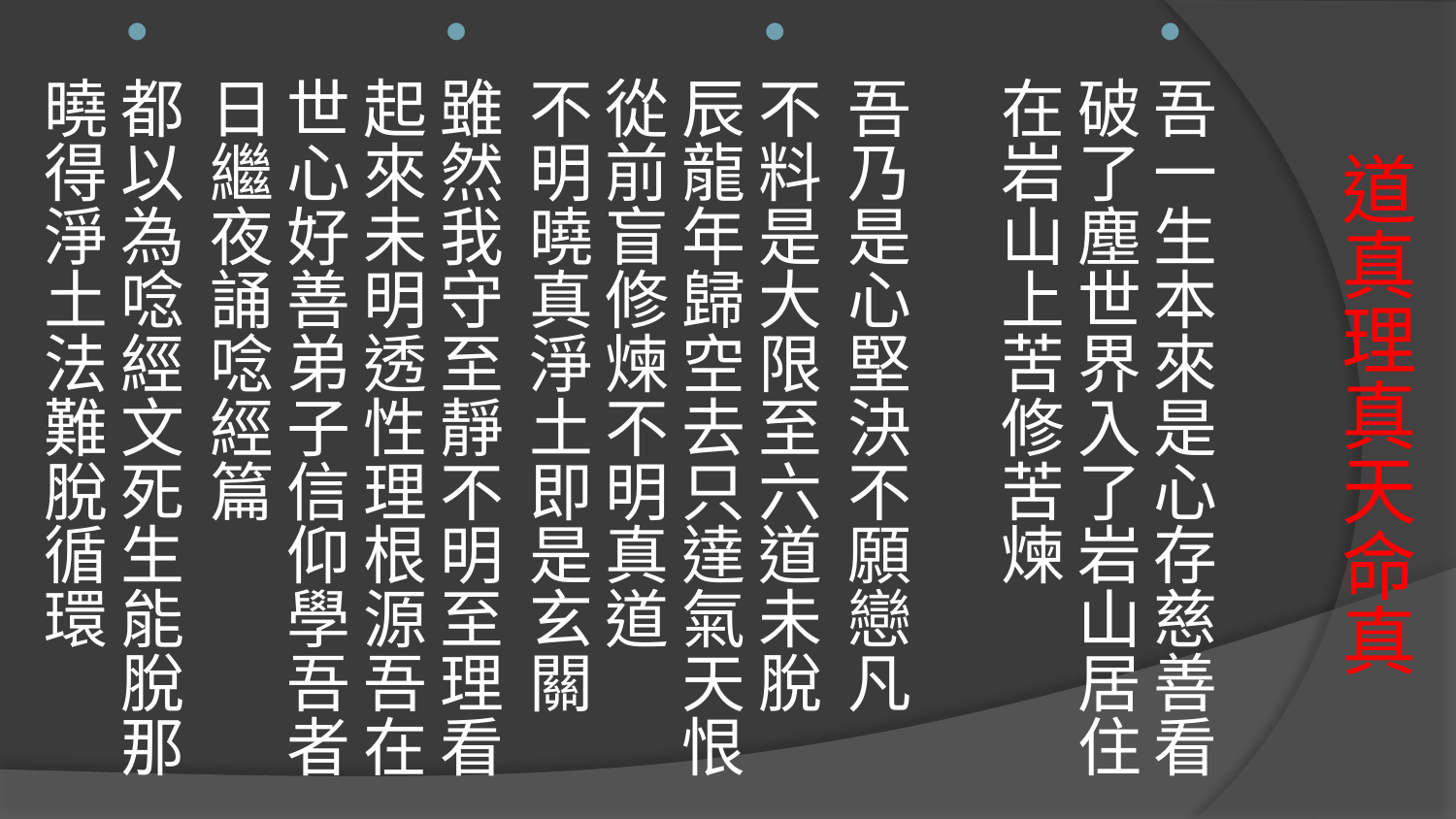

吾一生本來是心存慈善看破了塵世界入了岩山居住在岩山上苦修苦煉                                                             吾乃是心堅決不願戀凡
不料是大限至六道未脫    辰龍年歸空去只達氣天恨從前盲修煉不明真道          不明曉真淨土即是玄關
雖然我守至靜不明至理看起來未明透性理根源吾在世心好善弟子信仰學吾者日繼夜誦唸經篇
都以為唸經文死生能脫那曉得淨土法難脫循環
# 道真理真天命真